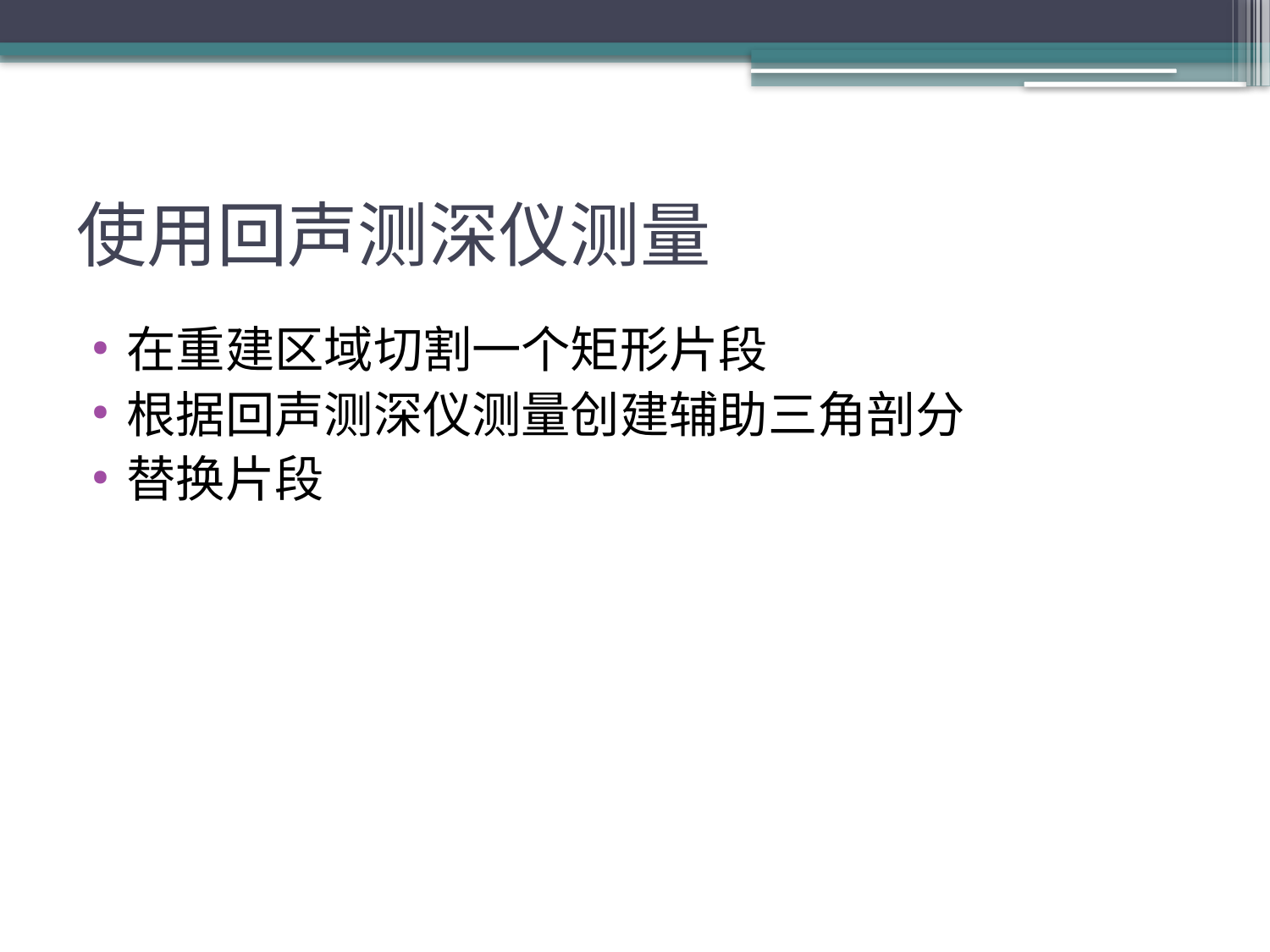

# 使用回声测深仪测量
在重建区域切割一个矩形片段
根据回声测深仪测量创建辅助三角剖分
替换片段